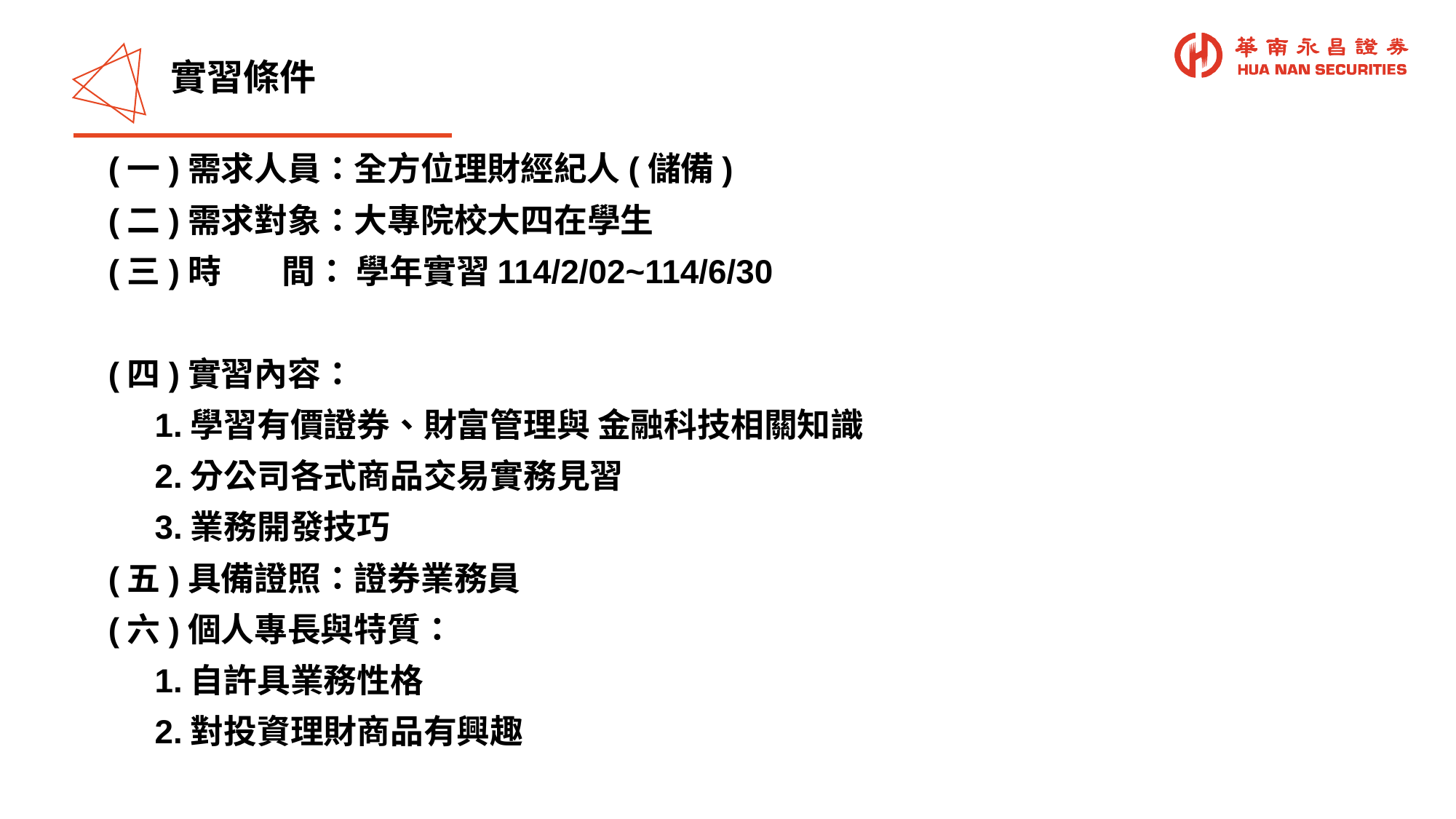

實習條件
(一)需求人員：全方位理財經紀人(儲備)
(二)需求對象：大專院校大四在學生
(三)時        間： 學年實習114/2/02~114/6/30

(四)實習內容：
     1.學習有價證券、財富管理與 金融科技相關知識
     2.分公司各式商品交易實務見習
     3.業務開發技巧
(五)具備證照：證券業務員
(六)個人專長與特質：
     1.自許具業務性格
     2.對投資理財商品有興趣